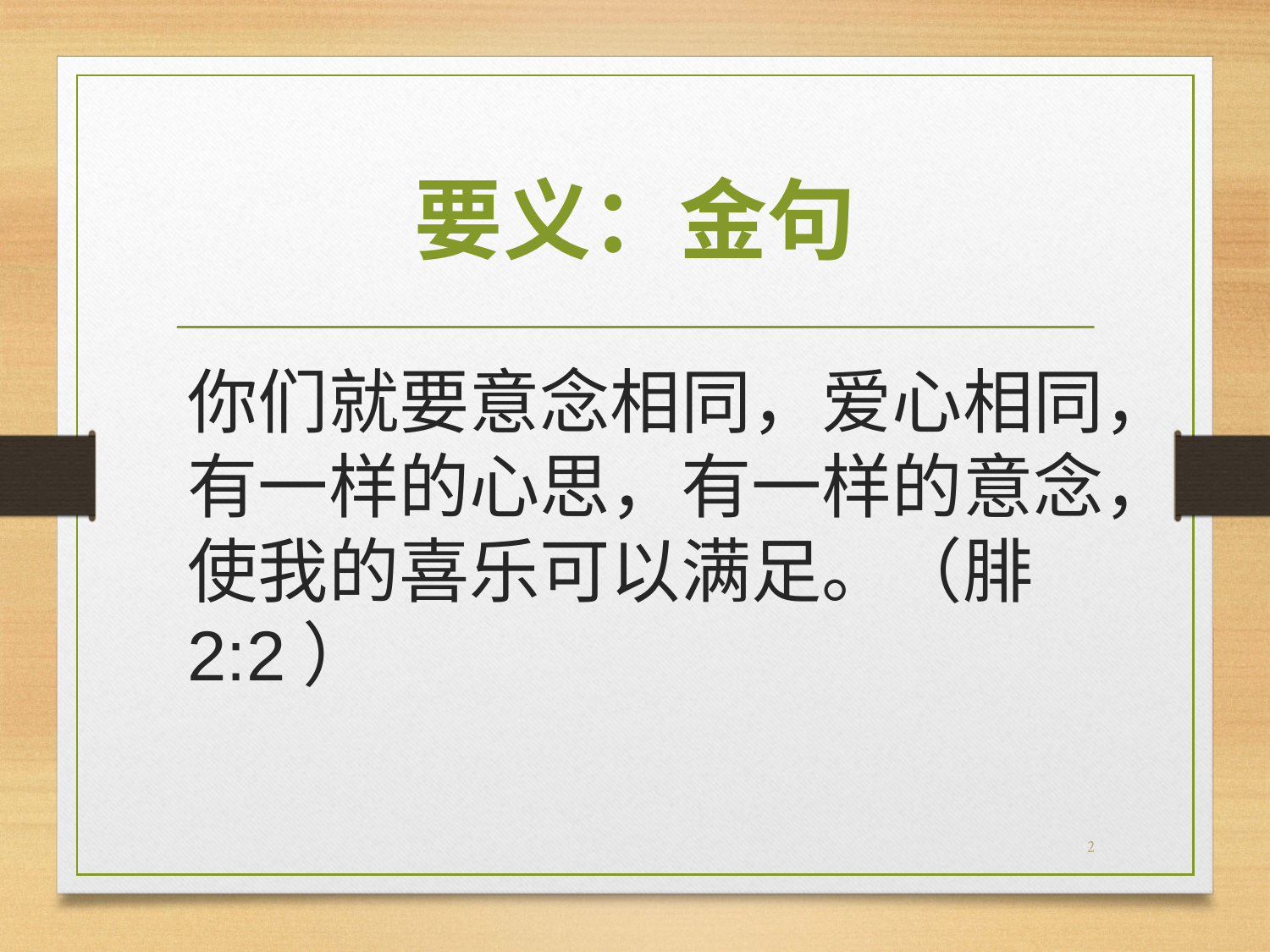

# 要义：金句
你们就要意念相同，爱心相同，有一样的心思，有一样的意念，使我的喜乐可以满足。（腓2:2）
2